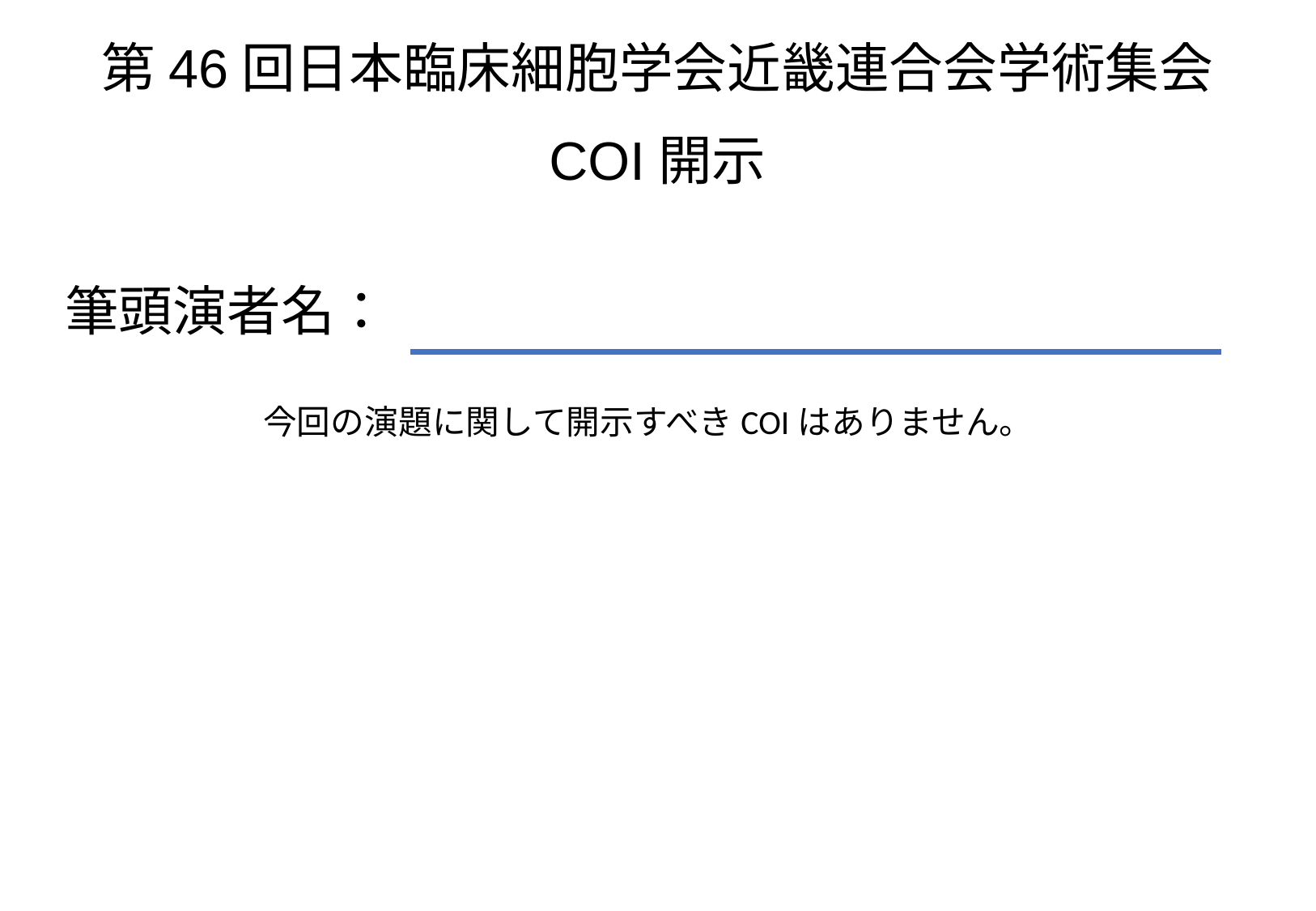

第46回日本臨床細胞学会近畿連合会学術集会
COI開示
筆頭演者名：
今回の演題に関して開示すべきCOIはありません。